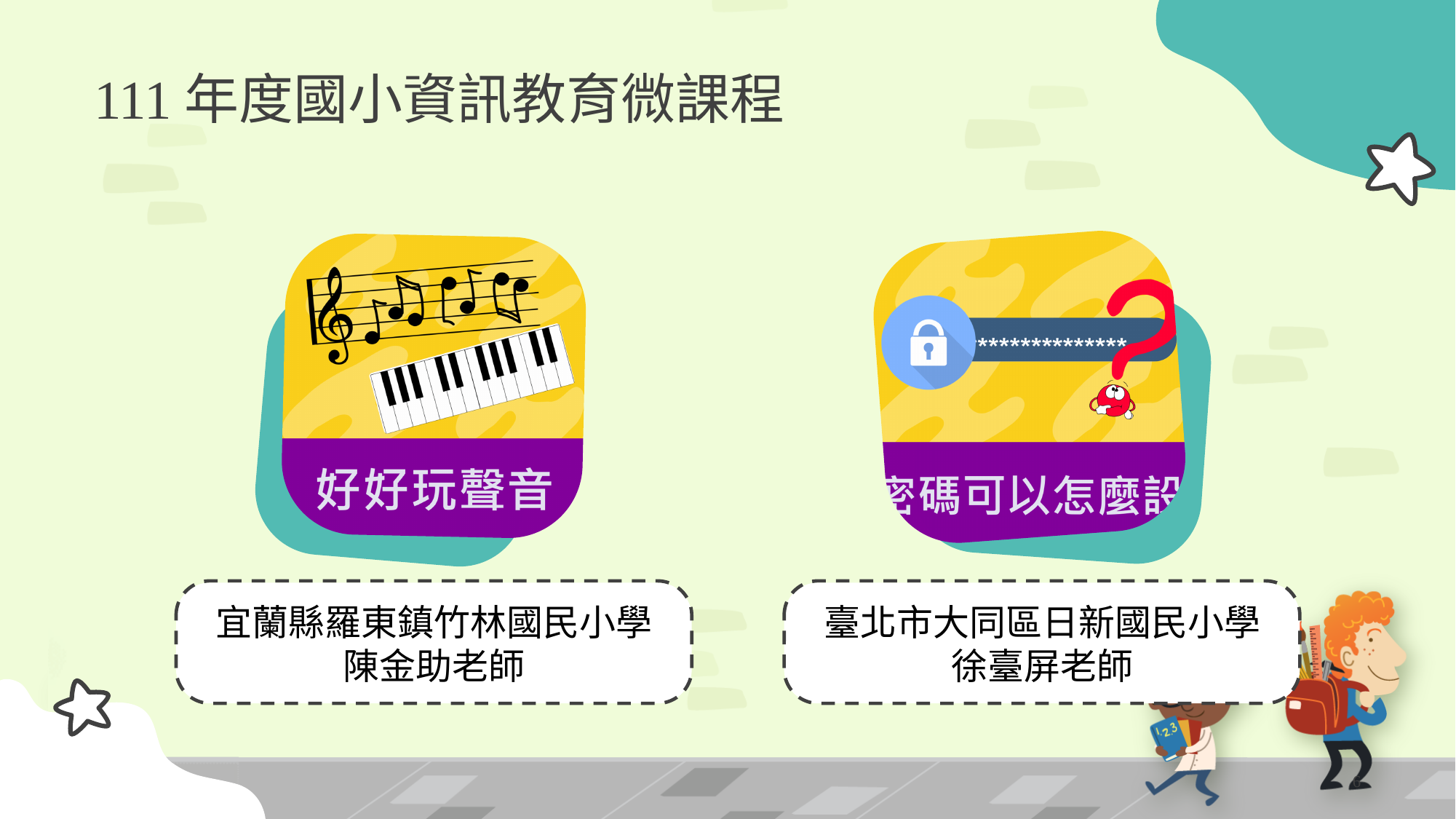

# 111年度國小資訊教育微課程

宜蘭縣羅東鎮竹林國民小學
陳金助老師

臺北市大同區日新國民小學
徐臺屏老師
6